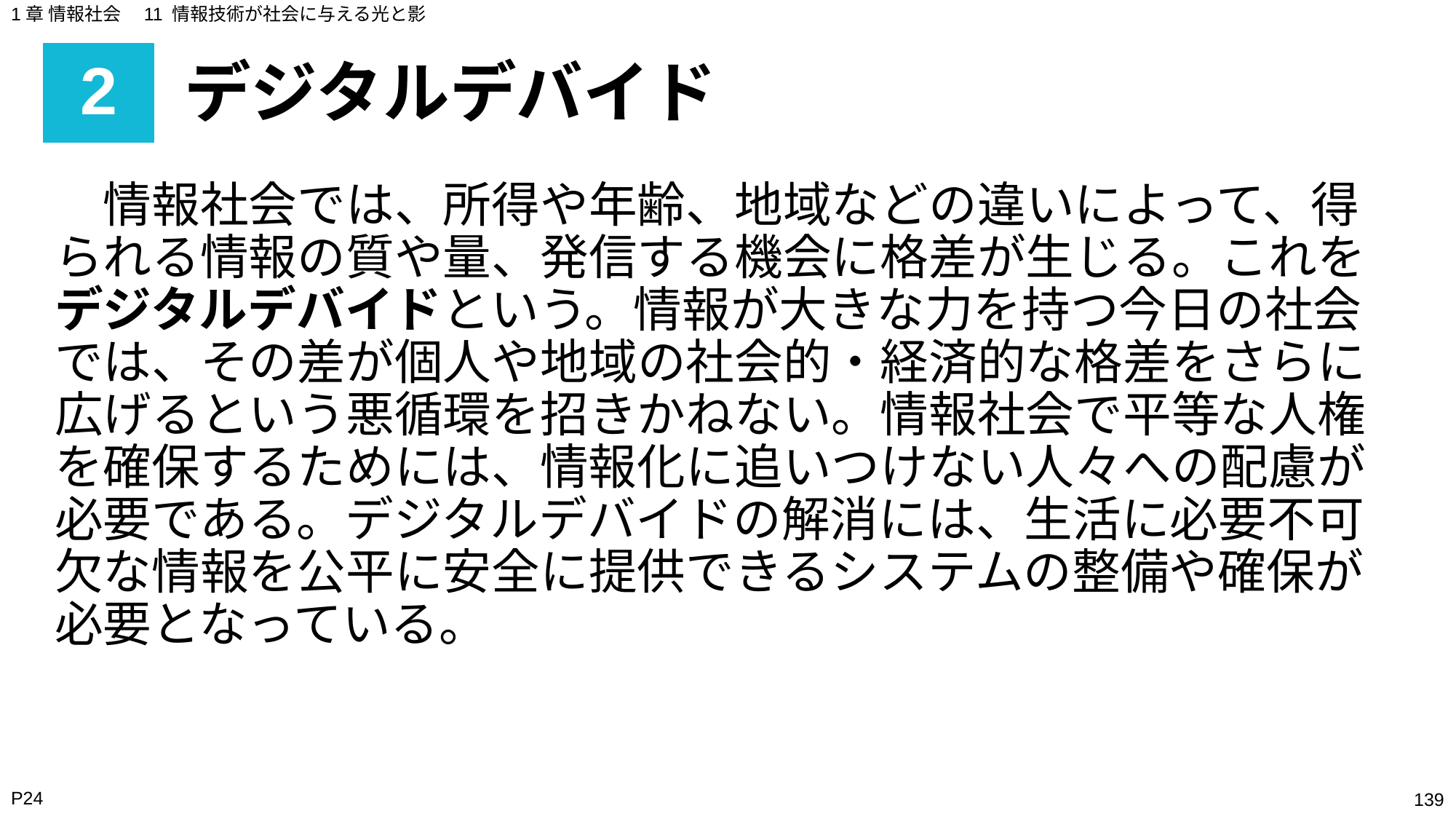

1章 情報社会　11 情報技術が社会に与える光と影

# 2
デジタルデバイド
　情報社会では、所得や年齢、地域などの違いによって、得られる情報の質や量、発信する機会に格差が生じる。これをデジタルデバイドという。情報が大きな力を持つ今日の社会では、その差が個人や地域の社会的・経済的な格差をさらに広げるという悪循環を招きかねない。情報社会で平等な人権を確保するためには、情報化に追いつけない人々への配慮が必要である。デジタルデバイドの解消には、生活に必要不可欠な情報を公平に安全に提供できるシステムの整備や確保が必要となっている。
P24
139